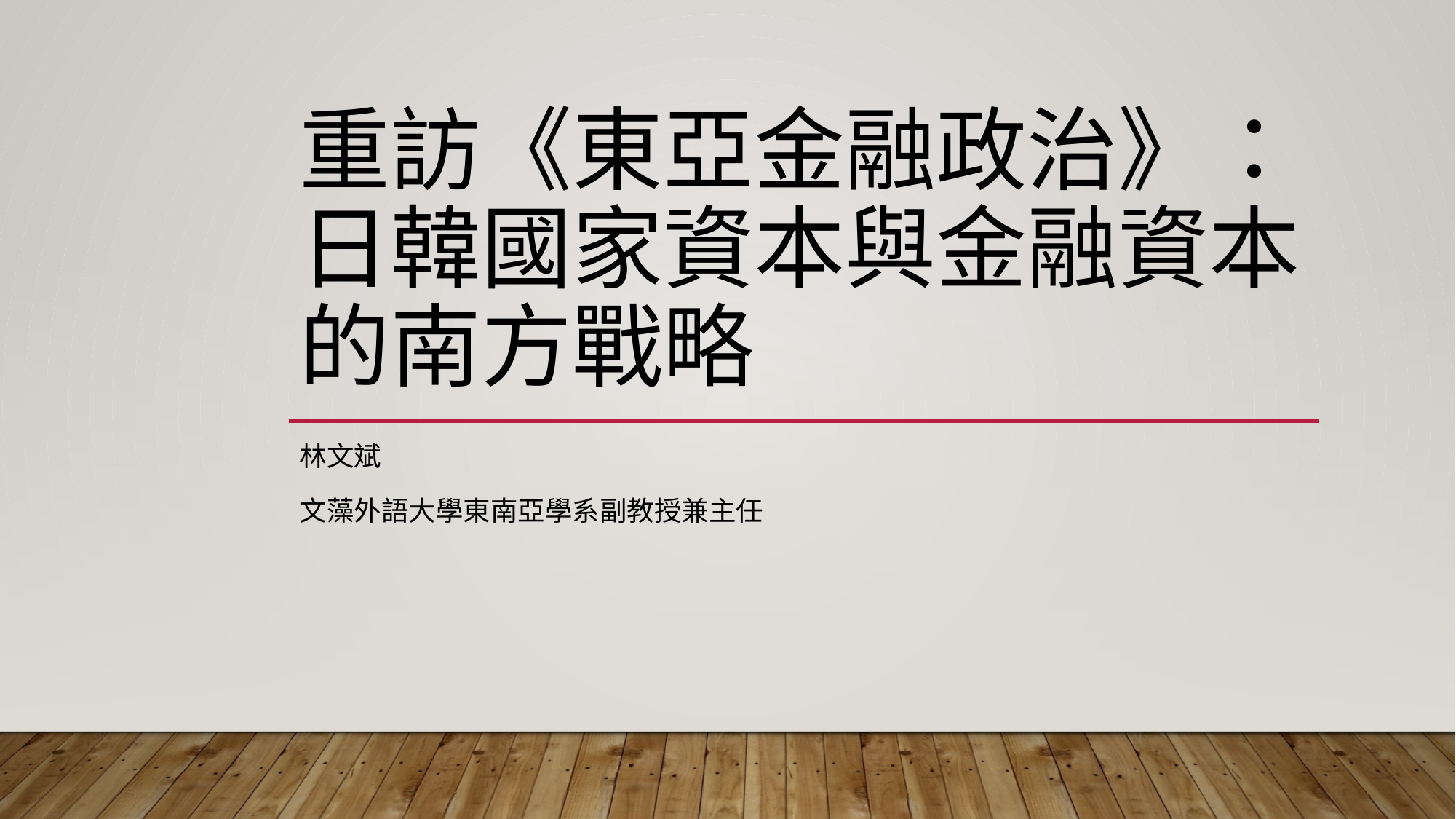

# 重訪《東亞金融政治》：日韓國家資本與金融資本的南方戰略
林文斌
文藻外語大學東南亞學系副教授兼主任